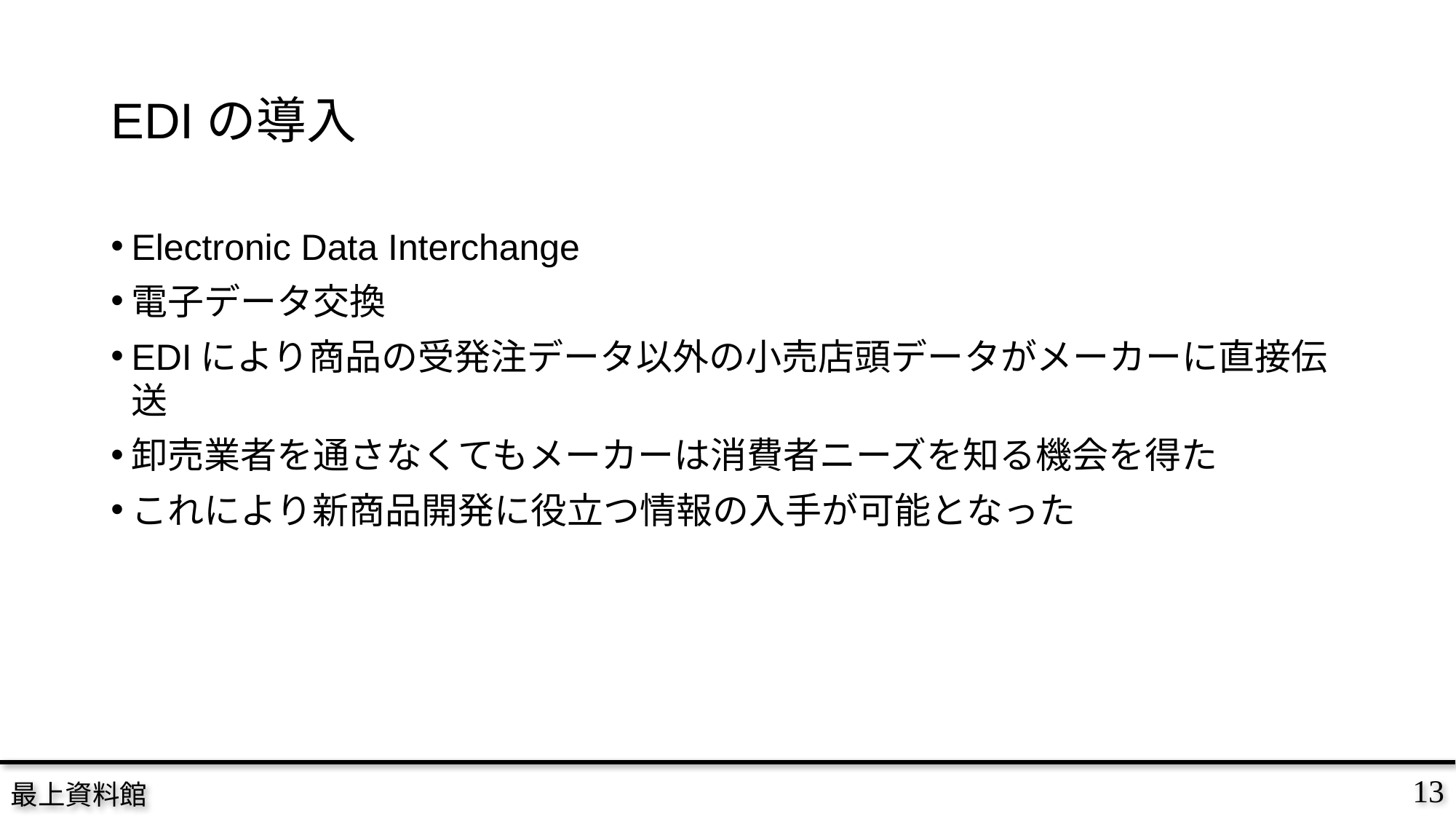

# EDIの導入
Electronic Data Interchange
電子データ交換
EDIにより商品の受発注データ以外の小売店頭データがメーカーに直接伝送
卸売業者を通さなくてもメーカーは消費者ニーズを知る機会を得た
これにより新商品開発に役立つ情報の入手が可能となった